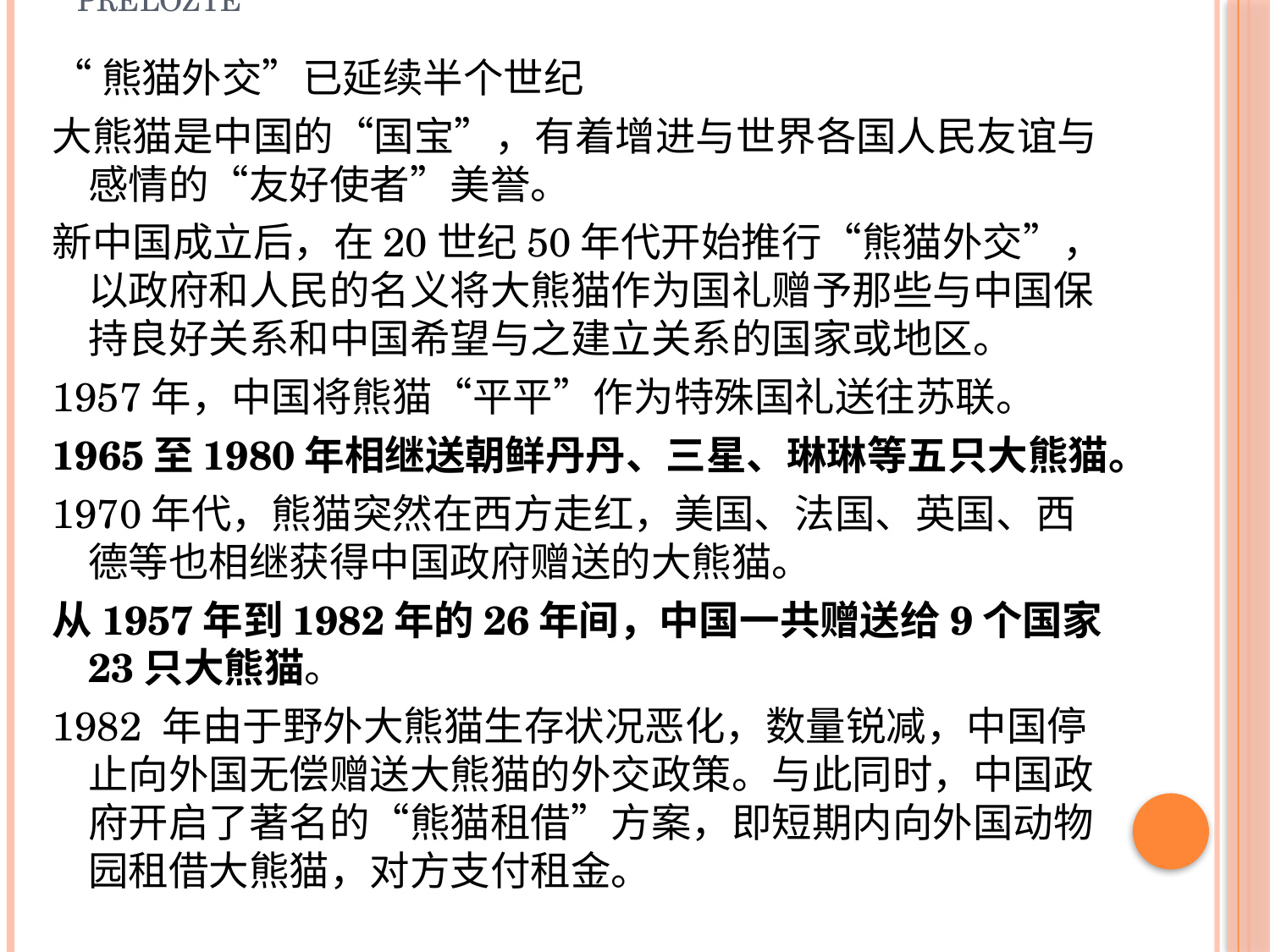

# preložte
“熊猫外交”已延续半个世纪
大熊猫是中国的“国宝”，有着增进与世界各国人民友谊与感情的“友好使者”美誉。
新中国成立后，在20世纪50年代开始推行“熊猫外交”，以政府和人民的名义将大熊猫作为国礼赠予那些与中国保持良好关系和中国希望与之建立关系的国家或地区。
1957年，中国将熊猫“平平”作为特殊国礼送往苏联。
1965至1980年相继送朝鲜丹丹、三星、琳琳等五只大熊猫。
1970年代，熊猫突然在西方走红，美国、法国、英国、西德等也相继获得中国政府赠送的大熊猫。
从1957年到1982年的26年间，中国一共赠送给9个国家23只大熊猫。
1982 年由于野外大熊猫生存状况恶化，数量锐减，中国停止向外国无偿赠送大熊猫的外交政策。与此同时，中国政府开启了著名的“熊猫租借”方案，即短期内向外国动物园租借大熊猫，对方支付租金。